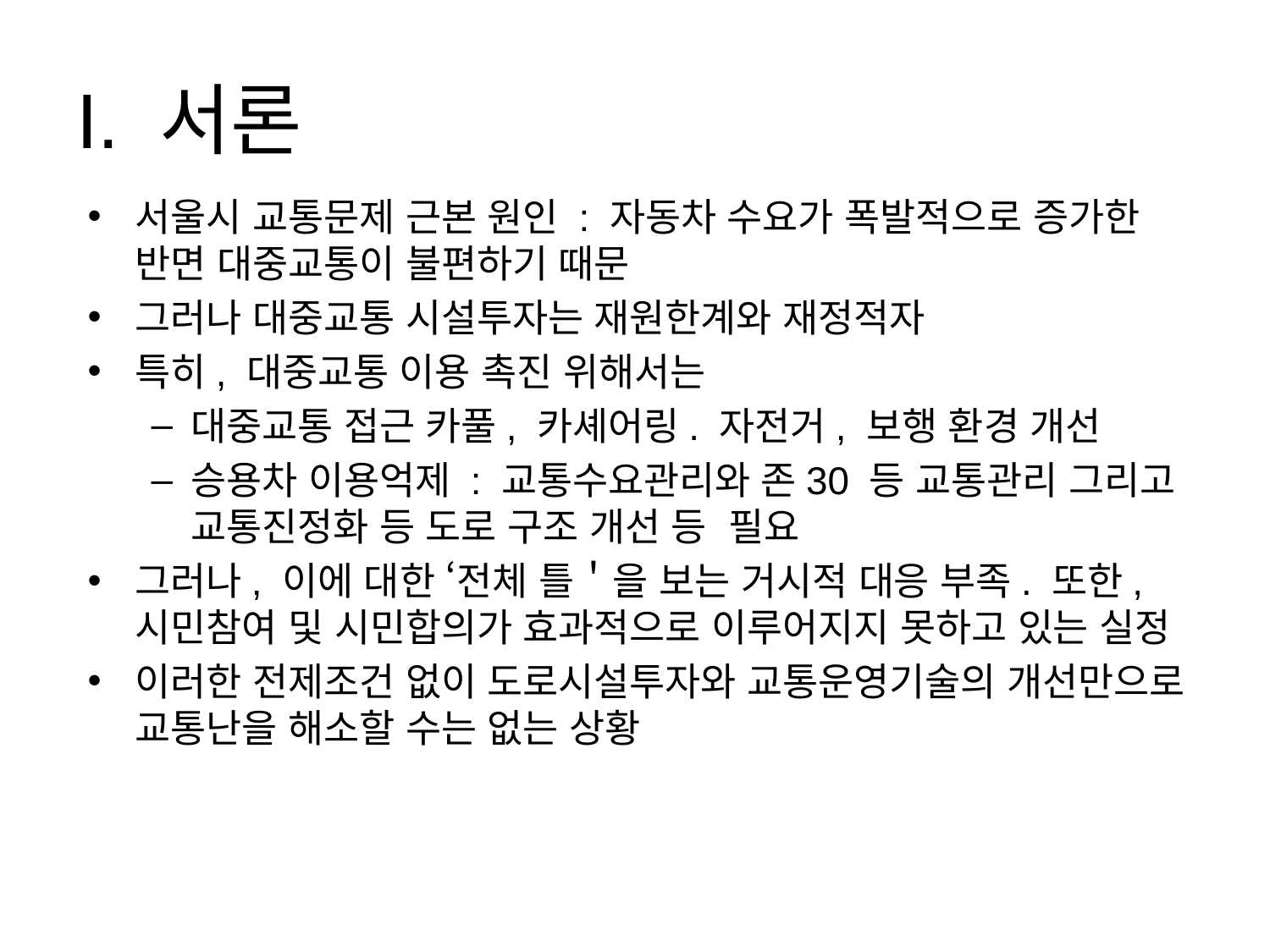

# I. 서론
서울시 교통문제 근본 원인 : 자동차 수요가 폭발적으로 증가한 반면 대중교통이 불편하기 때문
그러나 대중교통 시설투자는 재원한계와 재정적자
특히, 대중교통 이용 촉진 위해서는
대중교통 접근 카풀, 카셰어링. 자전거, 보행 환경 개선
승용차 이용억제 : 교통수요관리와 존30 등 교통관리 그리고 교통진정화 등 도로 구조 개선 등  필요
그러나, 이에 대한 ‘전체 틀＇을 보는 거시적 대응 부족. 또한, 시민참여 및 시민합의가 효과적으로 이루어지지 못하고 있는 실정
이러한 전제조건 없이 도로시설투자와 교통운영기술의 개선만으로 교통난을 해소할 수는 없는 상황